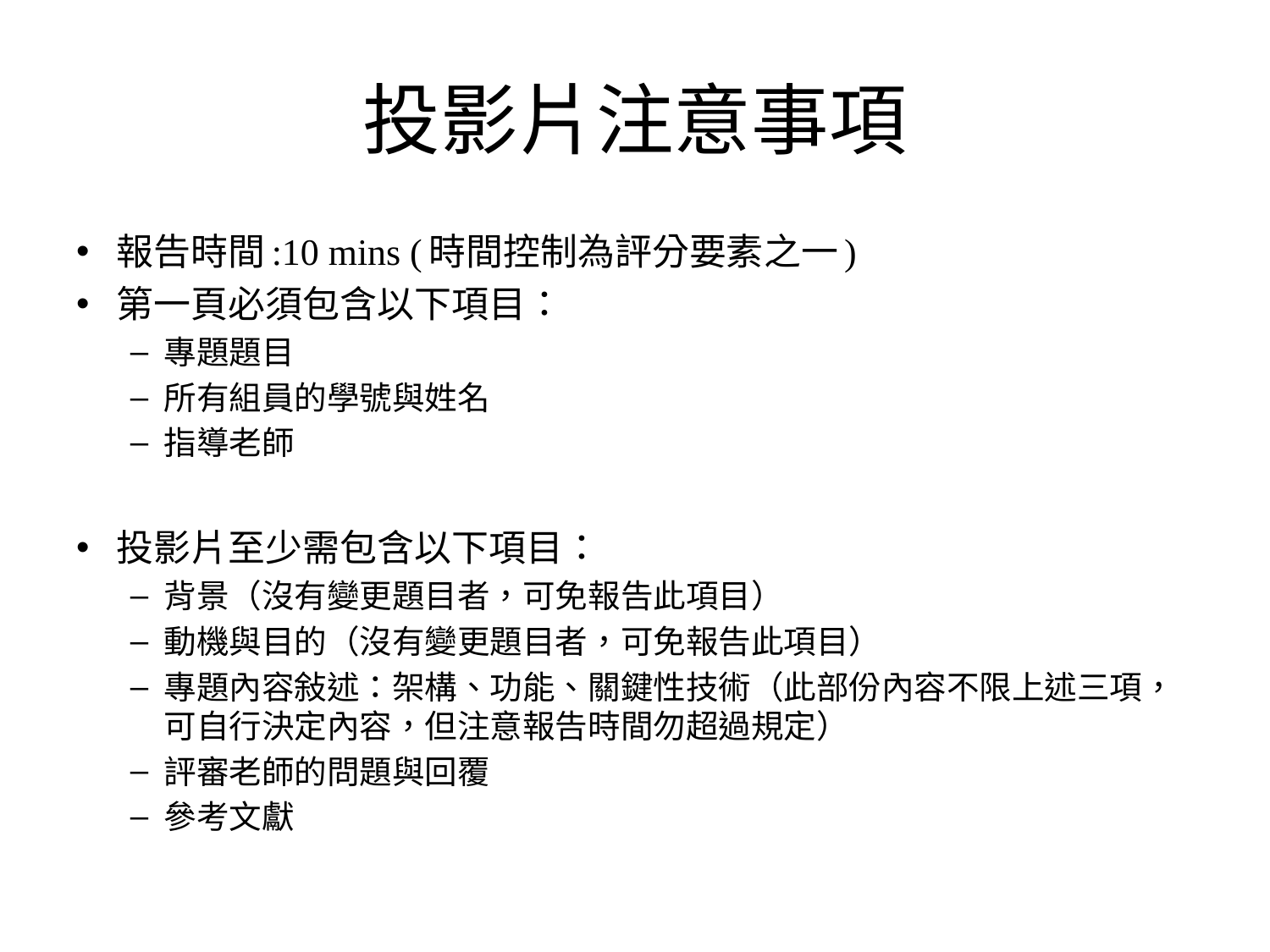

# 投影片注意事項
報告時間:10 mins (時間控制為評分要素之一)
第一頁必須包含以下項目：
專題題目
所有組員的學號與姓名
指導老師

投影片至少需包含以下項目：
背景（沒有變更題目者，可免報告此項目）
動機與目的（沒有變更題目者，可免報告此項目）
專題內容敍述：架構、功能、關鍵性技術（此部份內容不限上述三項，可自行決定內容，但注意報告時間勿超過規定）
評審老師的問題與回覆
參考文獻